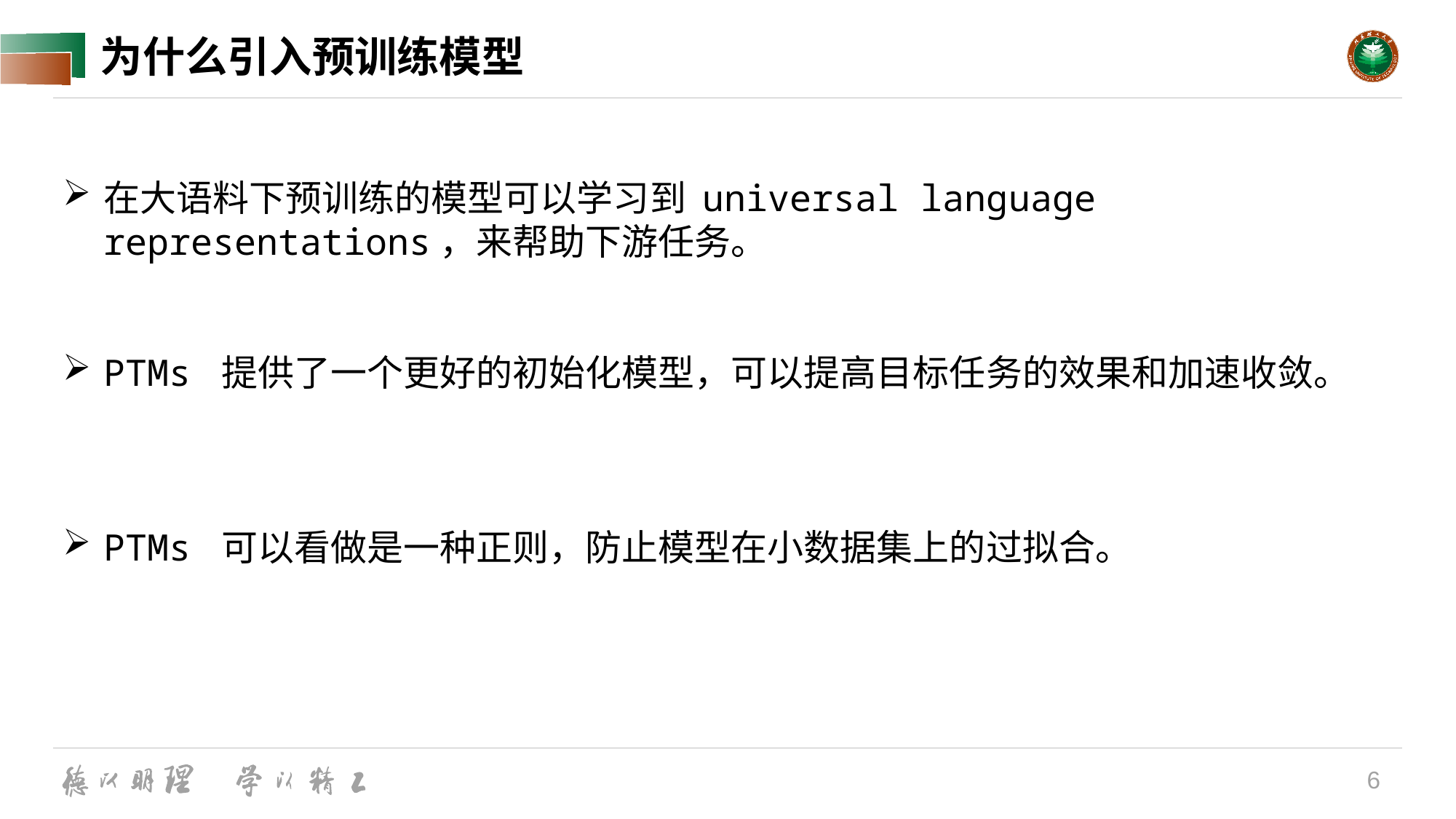

# 为什么引入预训练模型
在大语料下预训练的模型可以学习到 universal language representations，来帮助下游任务。

PTMs 提供了一个更好的初始化模型，可以提高目标任务的效果和加速收敛。

PTMs 可以看做是一种正则，防止模型在小数据集上的过拟合。